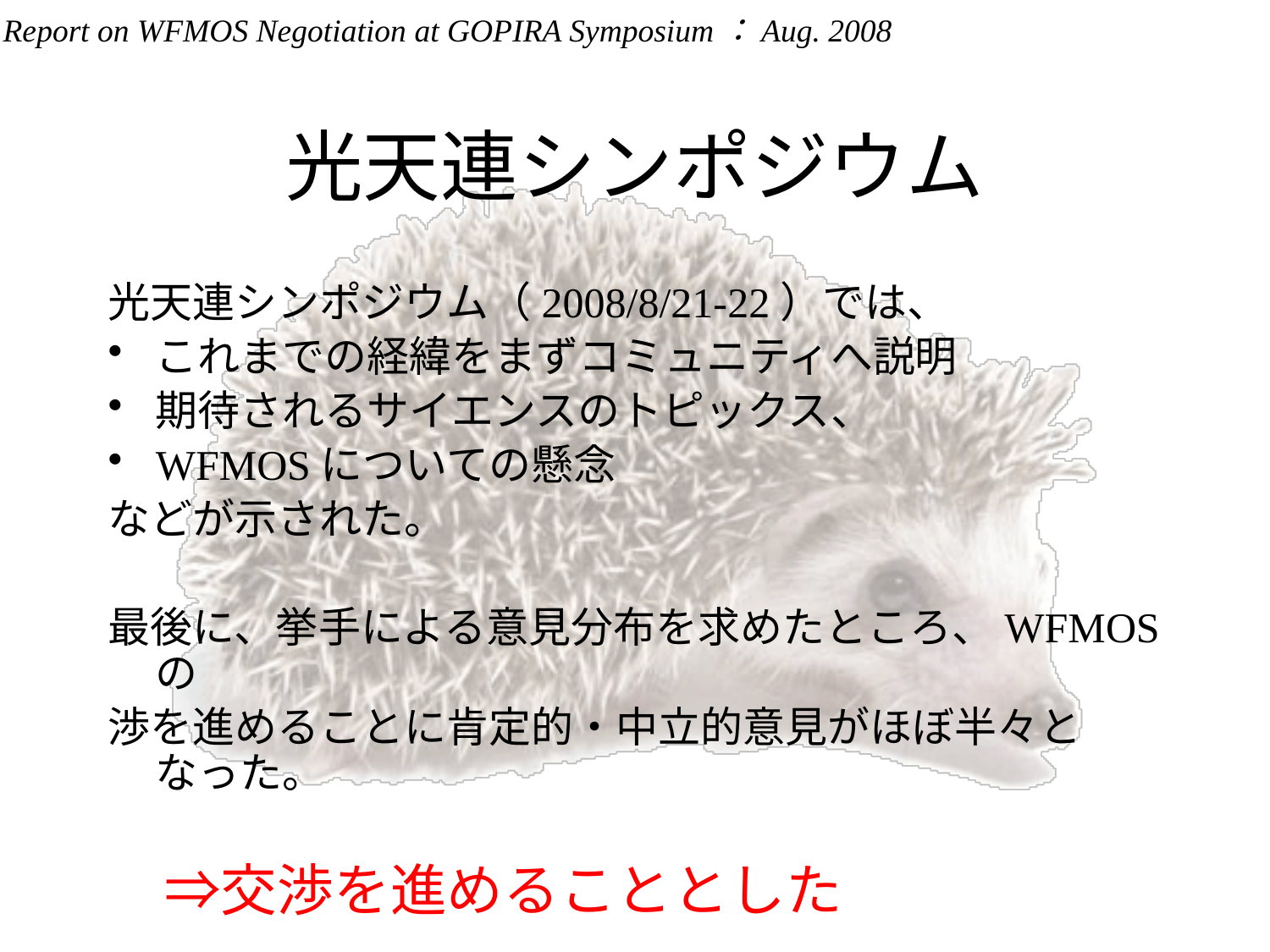

Report on WFMOS Negotiation at GOPIRA Symposium：Aug. 2008
# 光天連シンポジウム
光天連シンポジウム（2008/8/21-22）では、
これまでの経緯をまずコミュニティへ説明
期待されるサイエンスのトピックス、
WFMOSについての懸念
などが示された。

最後に、挙手による意見分布を求めたところ、WFMOSの
渉を進めることに肯定的・中立的意見がほぼ半々となった。

　⇒交渉を進めることとした